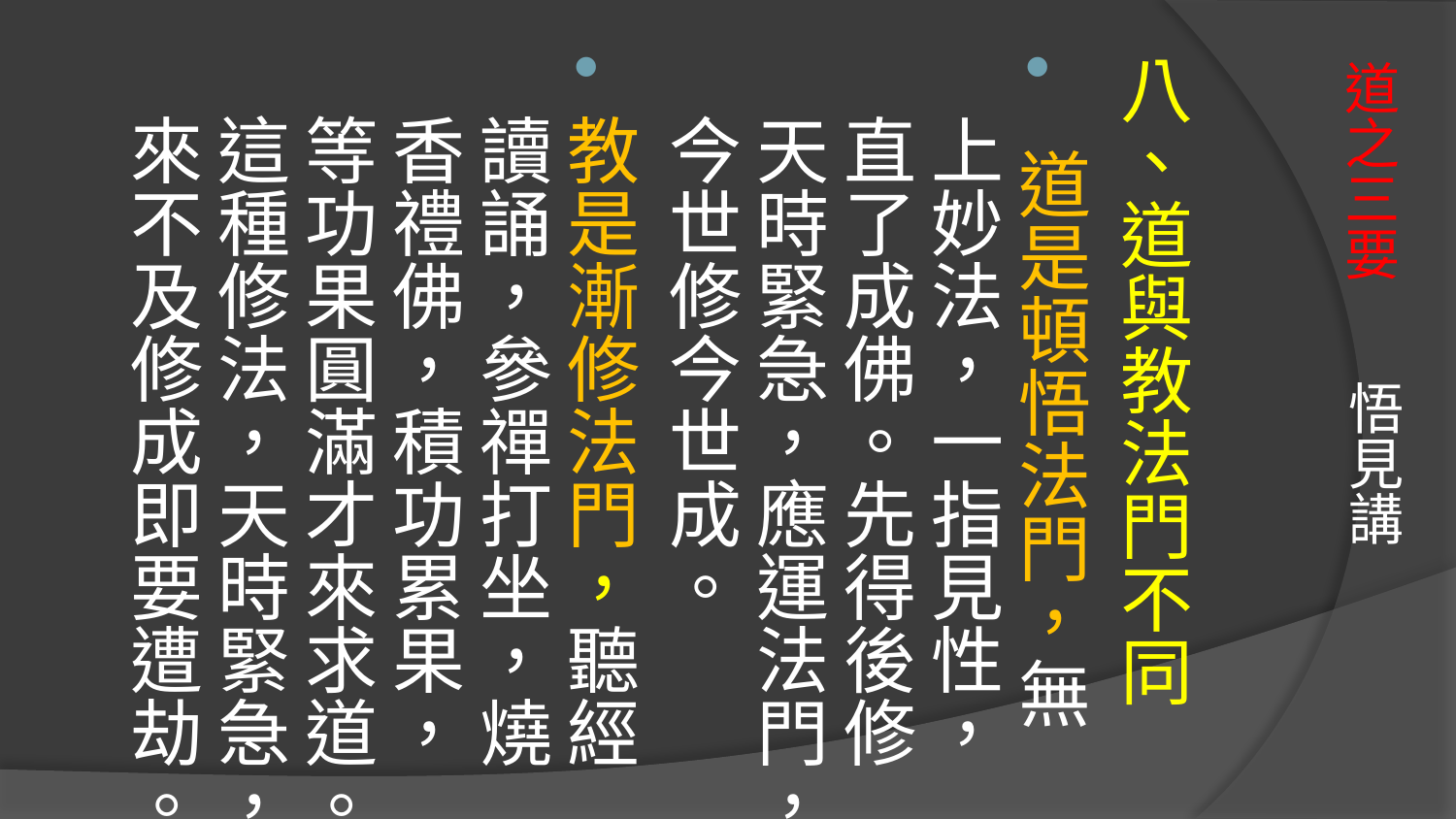

八、道與教法門不同
 道是頓悟法門，無上妙法，一指見性，直了成佛。先得後修天時緊急，應運法門，今世修今世成。
教是漸修法門，聽經讀誦，參禪打坐，燒香禮佛，積功累果，等功果圓滿才來求道。這種修法，天時緊急，來不及修成即要遭劫。

# 道之三要        悟見講